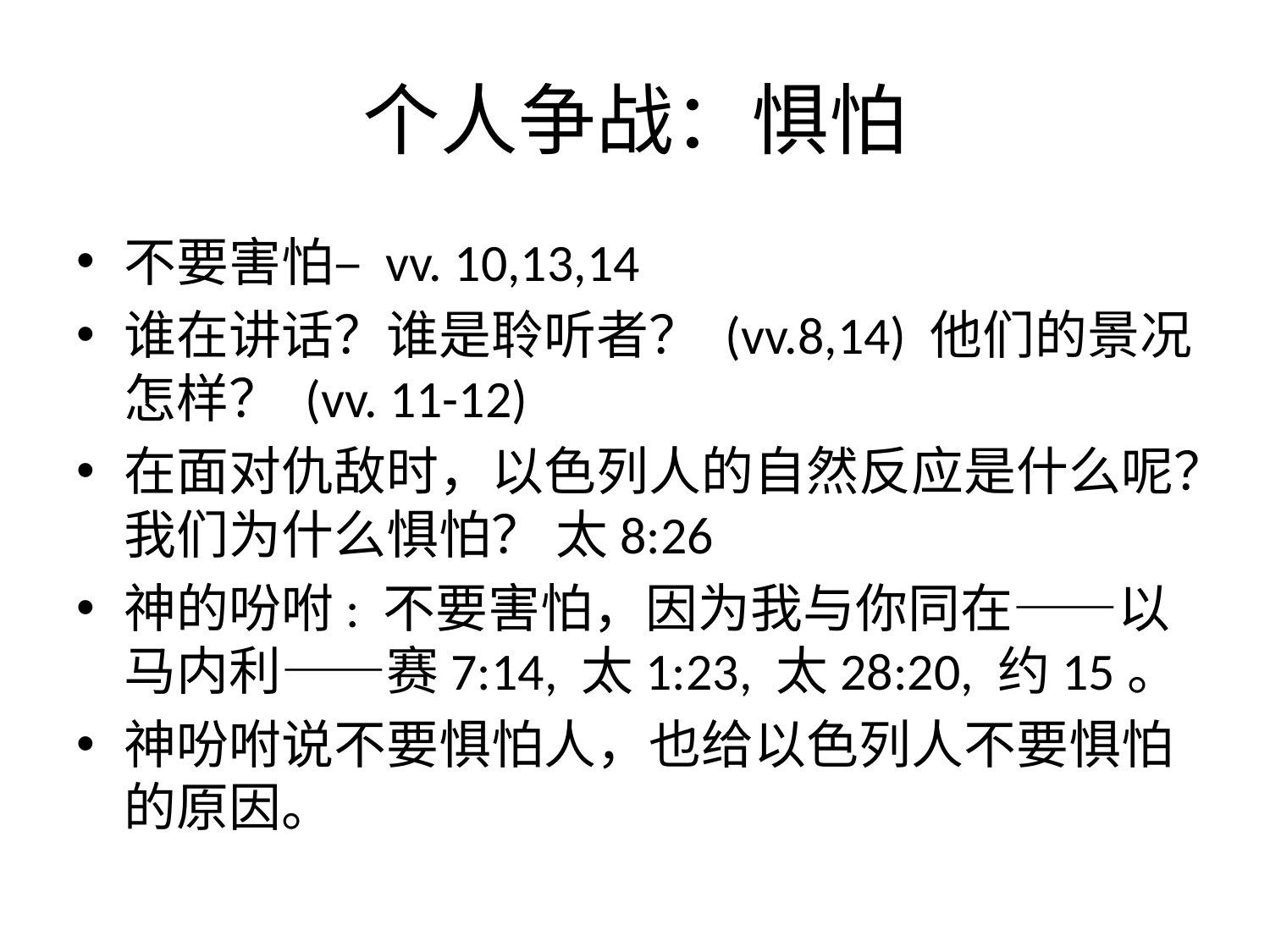

# 个人争战：惧怕
不要害怕– vv. 10,13,14
谁在讲话？谁是聆听者？ (vv.8,14) 他们的景况怎样？ (vv. 11-12)
在面对仇敌时，以色列人的自然反应是什么呢？我们为什么惧怕？ 太8:26
神的吩咐: 不要害怕，因为我与你同在——以马内利——赛7:14, 太1:23, 太28:20, 约15。
神吩咐说不要惧怕人，也给以色列人不要惧怕的原因。